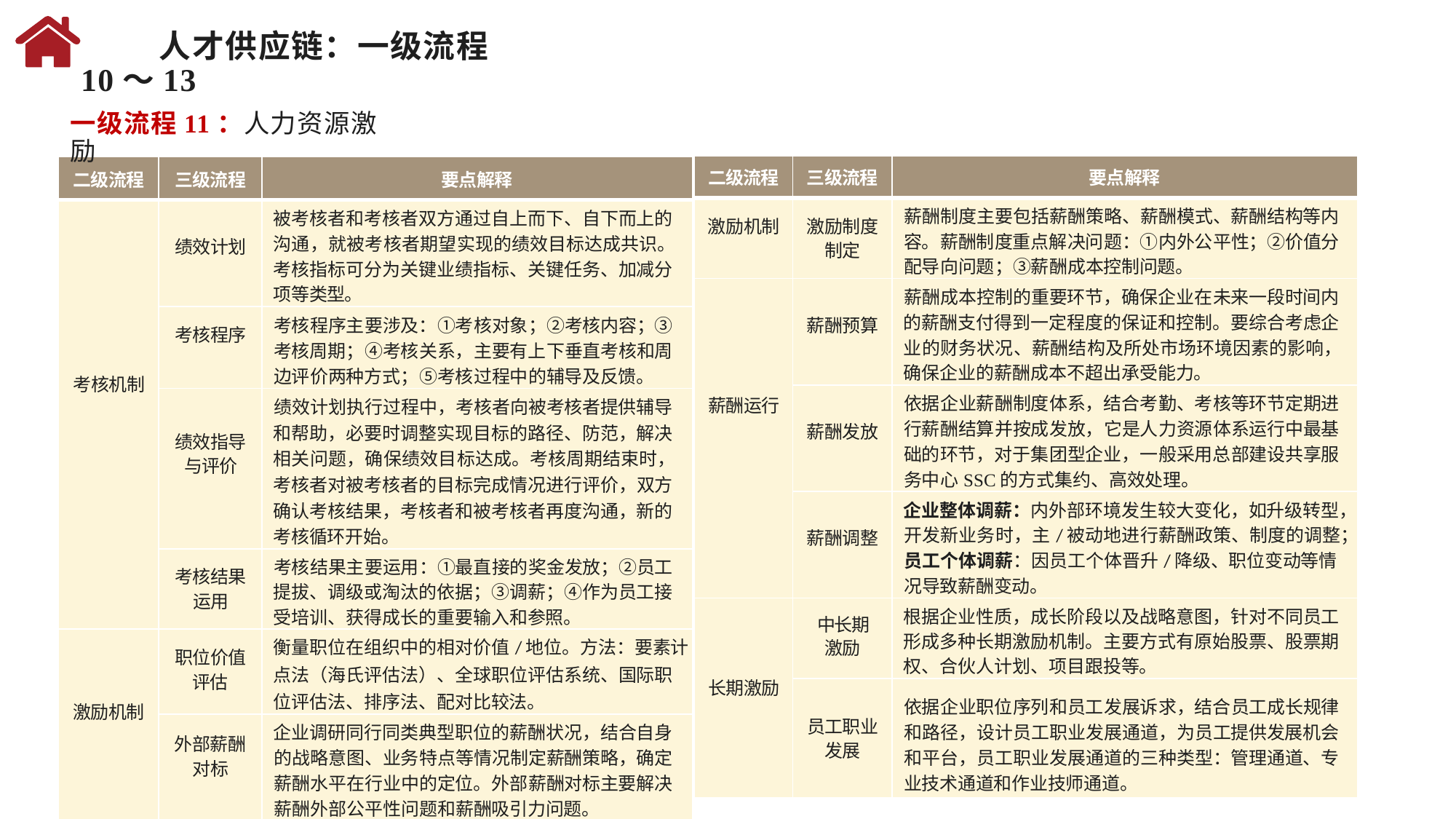

人才供应链：一级流程10～13

一级流程11：人力资源激励
| 二级流程 | 三级流程 | 要点解释 |
| --- | --- | --- |
| 激励机制 | 激励制度制定 | 薪酬制度主要包括薪酬策略、薪酬模式、薪酬结构等内 容。薪酬制度重点解决问题：①内外公平性；②价值分 配导向问题；③薪酬成本控制问题。 |
| 薪酬运行 | 薪酬预算 | 薪酬成本控制的重要环节，确保企业在未来一段时间内 的薪酬支付得到一定程度的保证和控制。要综合考虑企 业的财务状况、薪酬结构及所处市场环境因素的影响，确保企业的薪酬成本不超出承受能力。 |
|  | 薪酬发放 | 依据企业薪酬制度体系，结合考勤、考核等环节定期进 行薪酬结算并按成发放，它是人力资源体系运行中最基 础的环节，对于集团型企业，一般采用总部建设共享服 务中心SSC的方式集约、高效处理。 |
|  | 薪酬调整 | 企业整体调薪：内外部环境发生较大变化，如升级转型，开发新业务时，主/被动地进行薪酬政策、制度的调整；员工个体调薪：因员工个体晋升/降级、职位变动等情 况导致薪酬变动。 |
| 长期激励 | 中长期 激励 | 根据企业性质，成长阶段以及战略意图，针对不同员工 形成多种长期激励机制。主要方式有原始股票、股票期 权、合伙人计划、项目跟投等。 |
|  | 员工职业发展 | 依据企业职位序列和员工发展诉求，结合员工成长规律 和路径，设计员工职业发展通道，为员工提供发展机会 和平台，员工职业发展通道的三种类型：管理通道、专 业技术通道和作业技师通道。 |
| 二级流程 | 三级流程 | 要点解释 |
| --- | --- | --- |
| 考核机制 | 绩效计划 | 被考核者和考核者双方通过自上而下、自下而上的 沟通，就被考核者期望实现的绩效目标达成共识。考核指标可分为关键业绩指标、关键任务、加减分 项等类型。 |
|  | 考核程序 | 考核程序主要涉及：①考核对象；②考核内容；③ 考核周期；④考核关系，主要有上下垂直考核和周 边评价两种方式；⑤考核过程中的辅导及反馈。 |
|  | 绩效指导与评价 | 绩效计划执行过程中，考核者向被考核者提供辅导 和帮助，必要时调整实现目标的路径、防范，解决 相关问题，确保绩效目标达成。考核周期结束时，考核者对被考核者的目标完成情况进行评价，双方 确认考核结果，考核者和被考核者再度沟通，新的 考核循环开始。 |
|  | 考核结果运用 | 考核结果主要运用：①最直接的奖金发放；②员工 提拔、调级或淘汰的依据；③调薪；④作为员工接 受培训、获得成长的重要输入和参照。 |
| 激励机制 | 职位价值评估 | 衡量职位在组织中的相对价值/地位。方法：要素计点法（海氏评估法）、全球职位评估系统、国际职 位评估法、排序法、配对比较法。 |
|  | 外部薪酬对标 | 企业调研同行同类典型职位的薪酬状况，结合自身 的战略意图、业务特点等情况制定薪酬策略，确定 薪酬水平在行业中的定位。外部薪酬对标主要解决 薪酬外部公平性问题和薪酬吸引力问题。 |